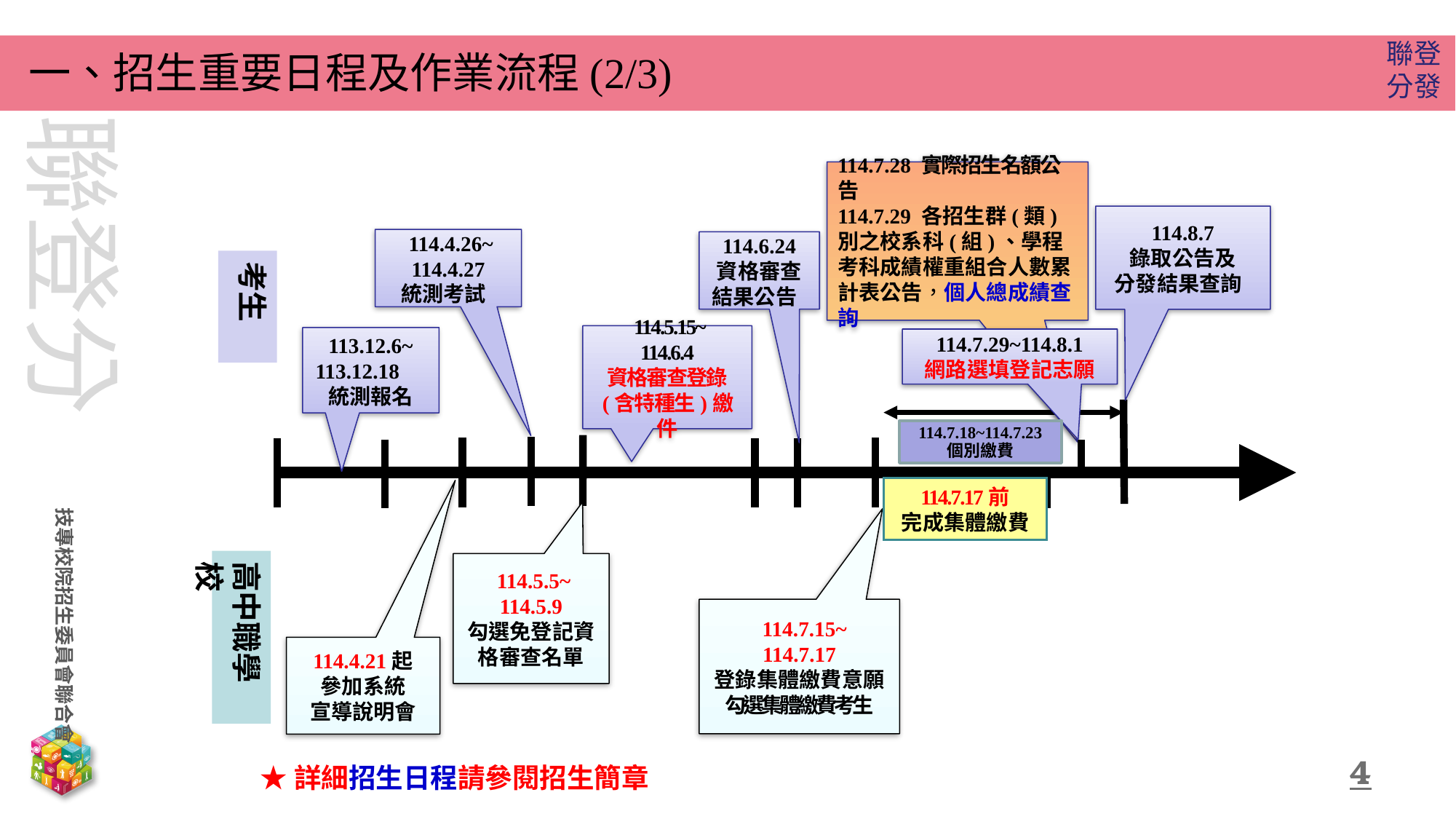

# 一、招生重要日程及作業流程(2/3)
114.7.28 實際招生名額公告
114.7.29 各招生群(類)別之校系科(組)、學程考科成績權重組合人數累計表公告，個人總成績查詢
114.8.7
錄取公告及
分發結果查詢
 114.4.26~
114.4.27
統測考試
114.6.24
資格審查
結果公告
考生
 114.5.15~
114.6.4
資格審查登錄
(含特種生)繳件
113.12.6~
 113.12.18
統測報名
114.7.29~114.8.1
網路選填登記志願
114.7.18~114.7.23
個別繳費
114.7.17前
完成集體繳費
高中職學校
 114.5.5~
114.5.9
勾選免登記資格審查名單
  114.7.15~
114.7.17
登錄集體繳費意願
勾選集體繳費考生
114.4.21起
參加系統
宣導說明會
4
★詳細招生日程請參閱招生簡章